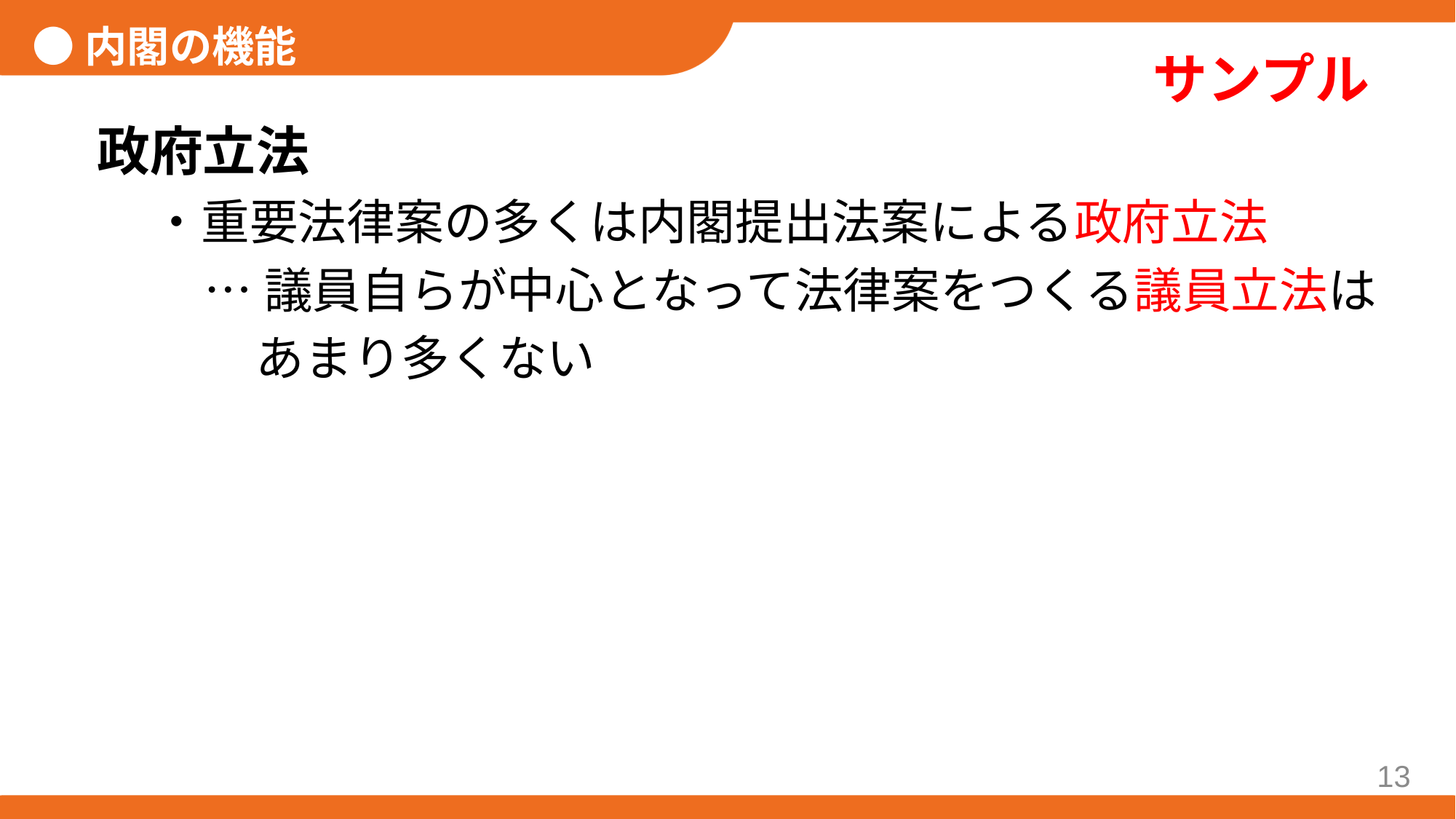

●内閣の機能
政府立法
・重要法律案の多くは内閣提出法案による政府立法
…議員自らが中心となって法律案をつくる議員立法はあまり多くない